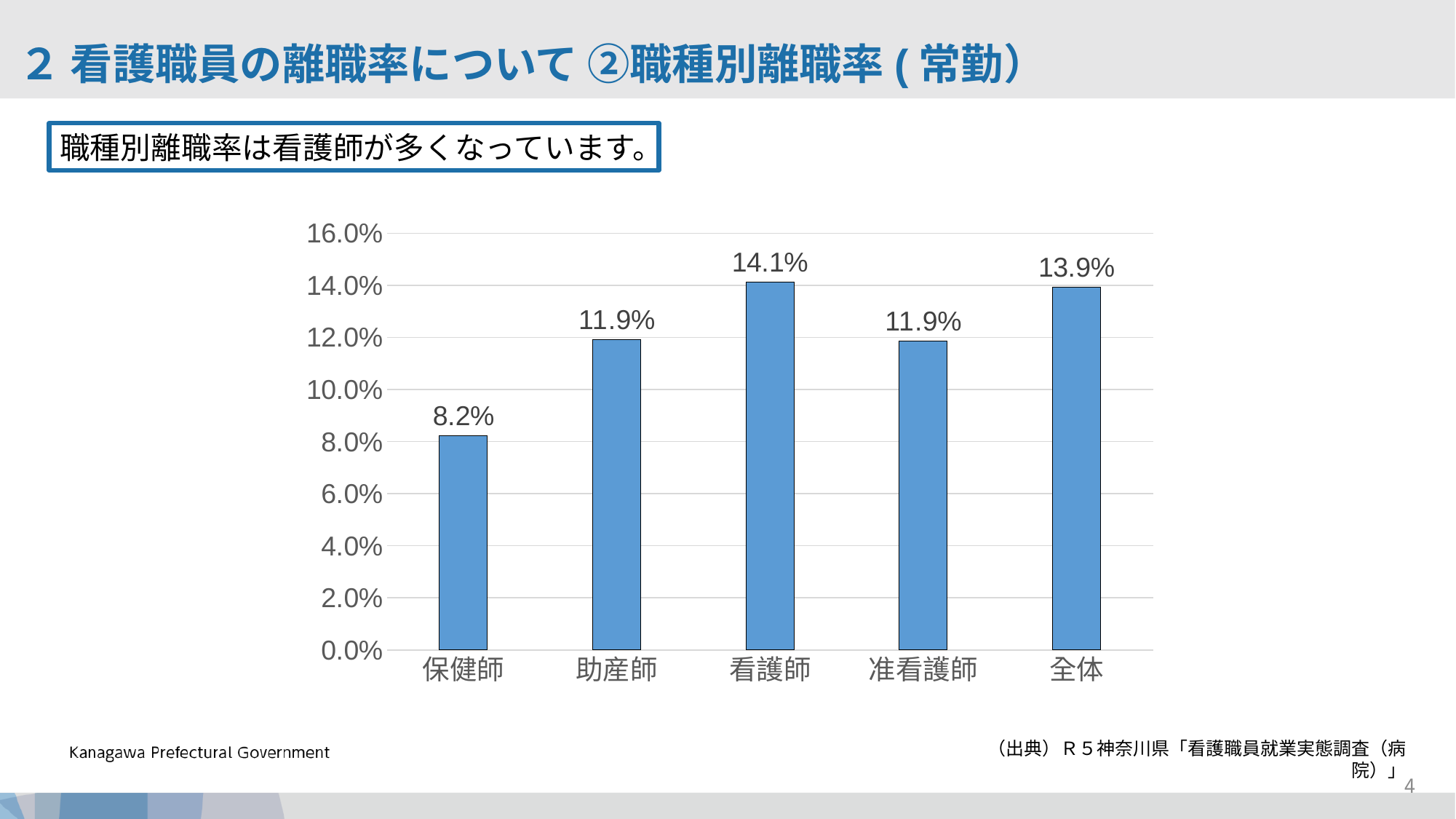

２ 看護職員の離職率について ②職種別離職率(常勤）
職種別離職率は看護師が多くなっています。

### Chart

| Category |  |
|---|---|
| 保健師 | 0.08240887480190175 |
| 助産師 | 0.11928934010152284 |
| 看護師 | 0.14121360512109501 |
| 准看護師 | 0.11867525298988041 |
| 全体 | 0.13932325571833842 |
（出典）Ｒ５神奈川県「看護職員就業実態調査（病院）」
4